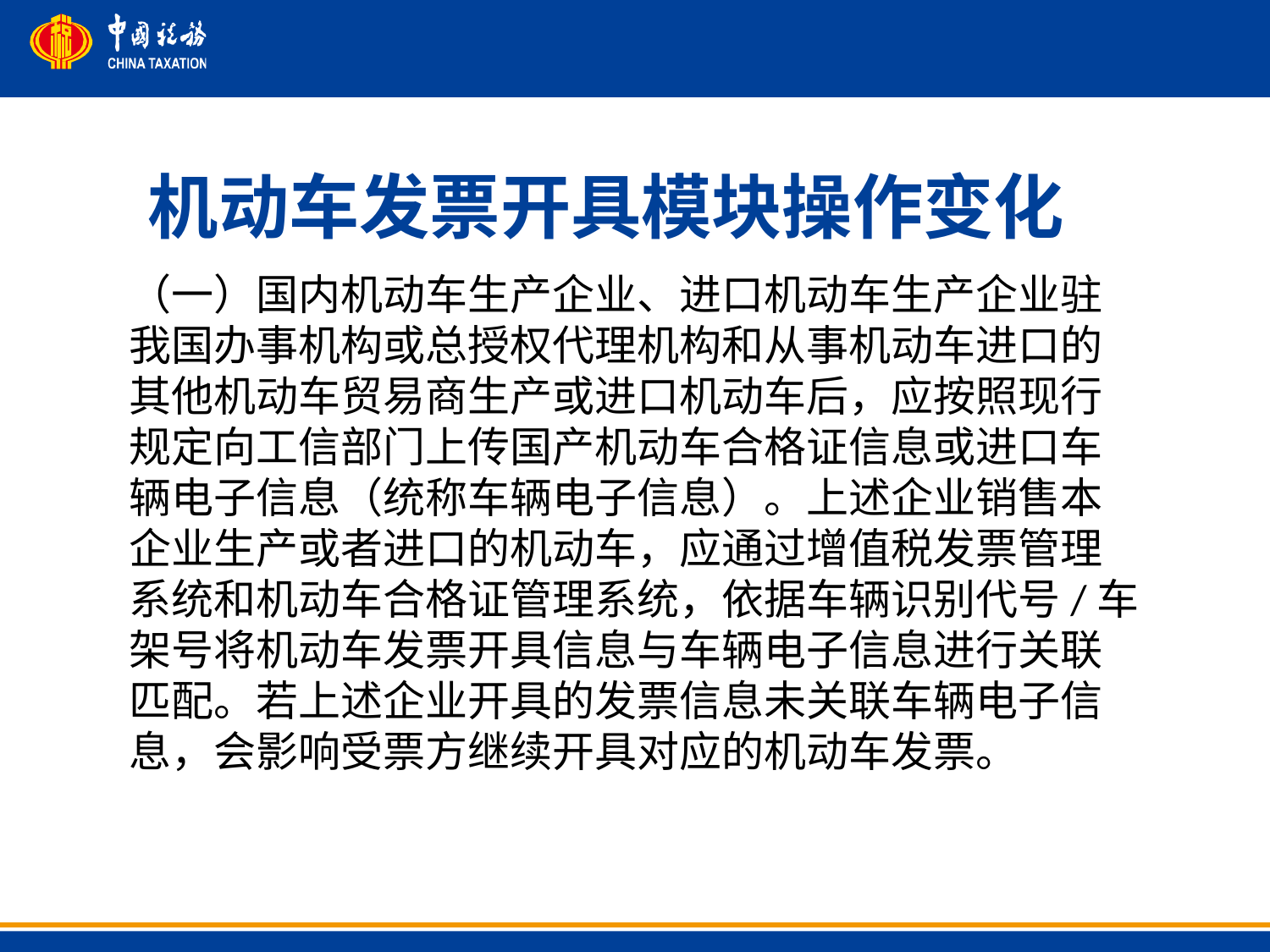

# 机动车发票开具模块操作变化
（一）国内机动车生产企业、进口机动车生产企业驻我国办事机构或总授权代理机构和从事机动车进口的其他机动车贸易商生产或进口机动车后，应按照现行规定向工信部门上传国产机动车合格证信息或进口车辆电子信息（统称车辆电子信息）。上述企业销售本企业生产或者进口的机动车，应通过增值税发票管理系统和机动车合格证管理系统，依据车辆识别代号/车架号将机动车发票开具信息与车辆电子信息进行关联匹配。若上述企业开具的发票信息未关联车辆电子信息，会影响受票方继续开具对应的机动车发票。